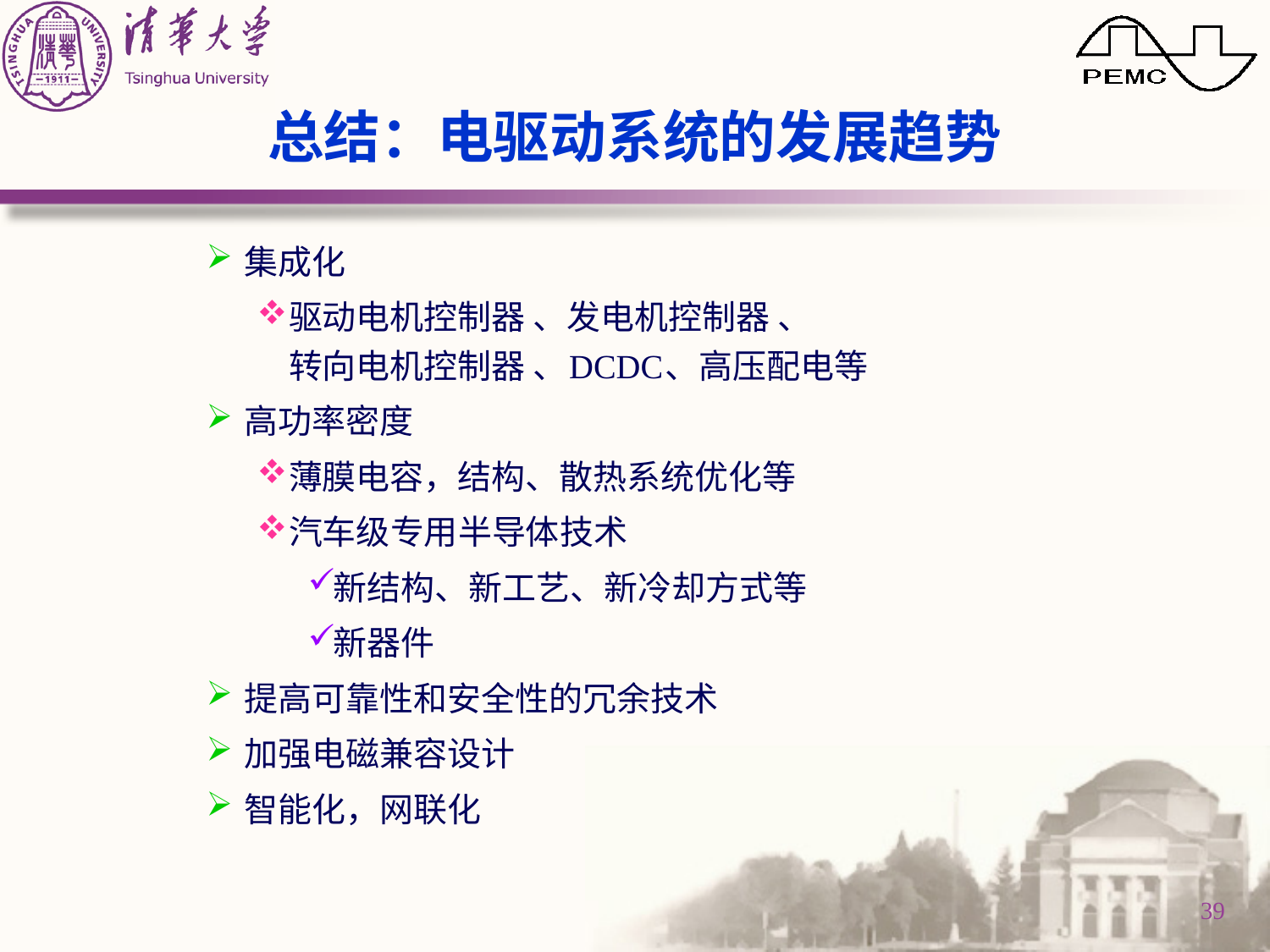

# 总结：电驱动系统的发展趋势
集成化
驱动电机控制器 、发电机控制器 、
转向电机控制器 、DCDC、高压配电等
高功率密度
薄膜电容，结构、散热系统优化等
汽车级专用半导体技术
新结构、新工艺、新冷却方式等
新器件
提高可靠性和安全性的冗余技术
加强电磁兼容设计
智能化，网联化

39